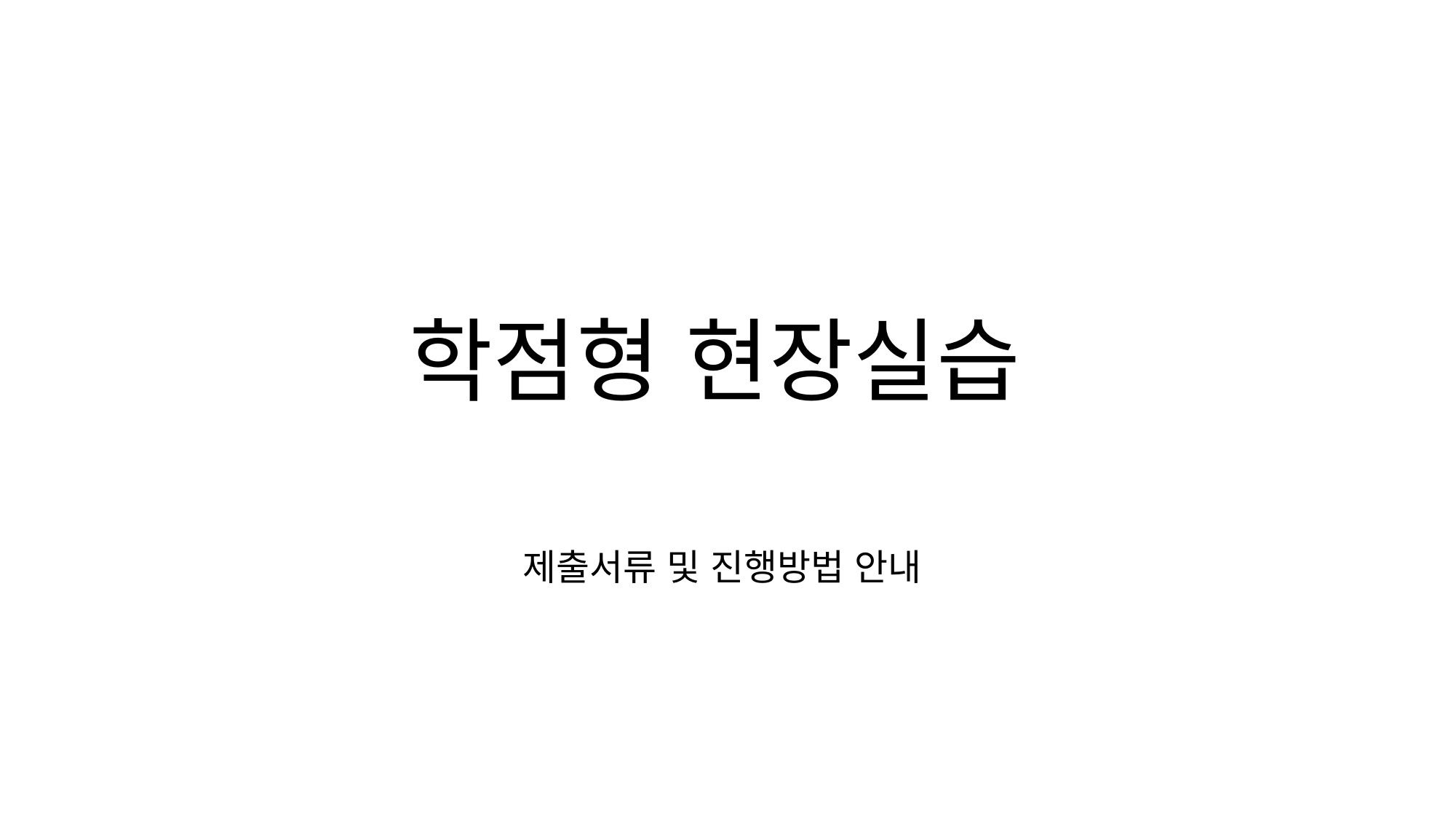

# 학점형 현장실습

제출서류 및 진행방법 안내